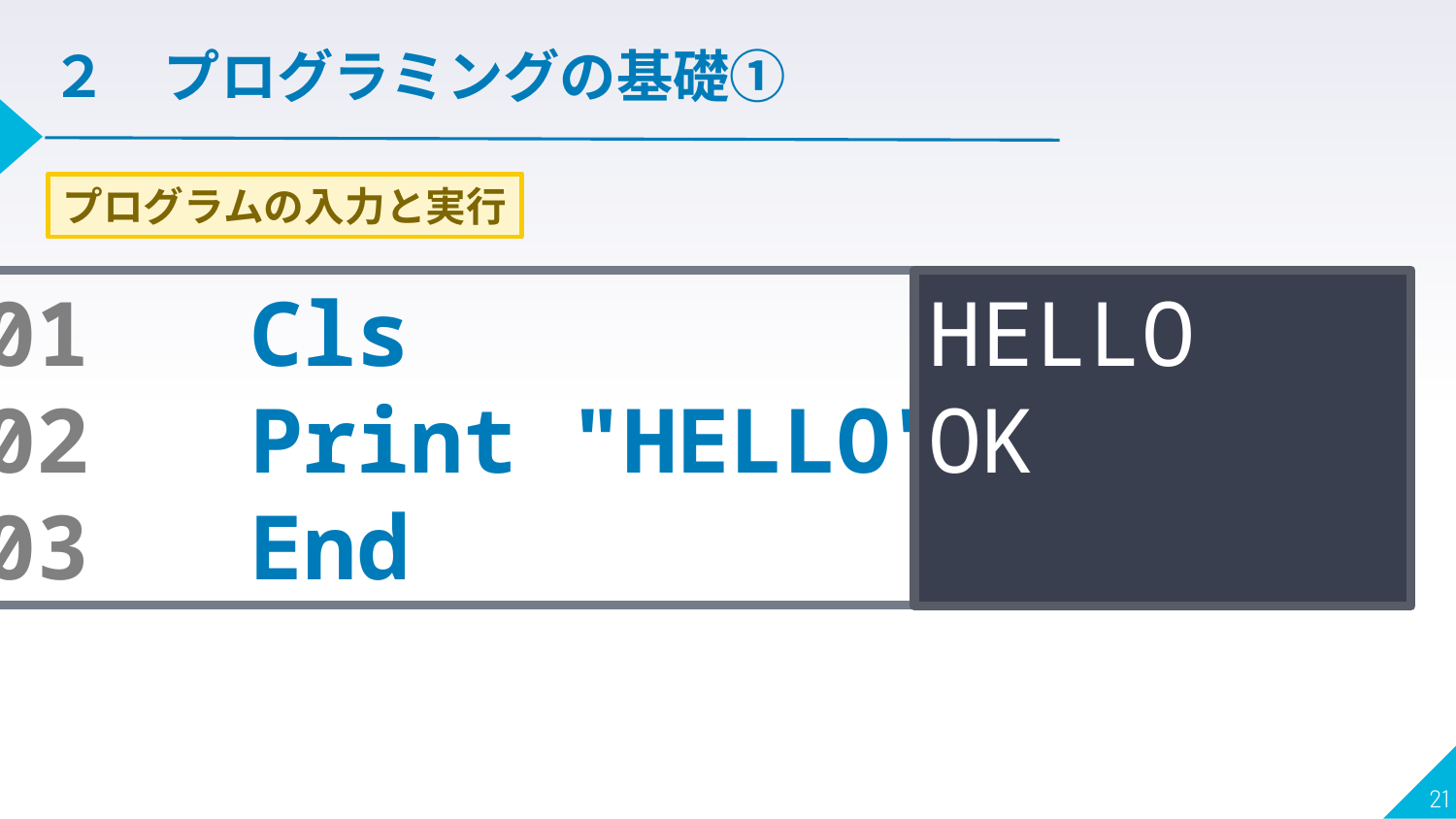

２　プログラミングの基礎①
プログラムの入力と実行
01   Cls
02   Print "HELLO"
03   End
HELLO
OK

21